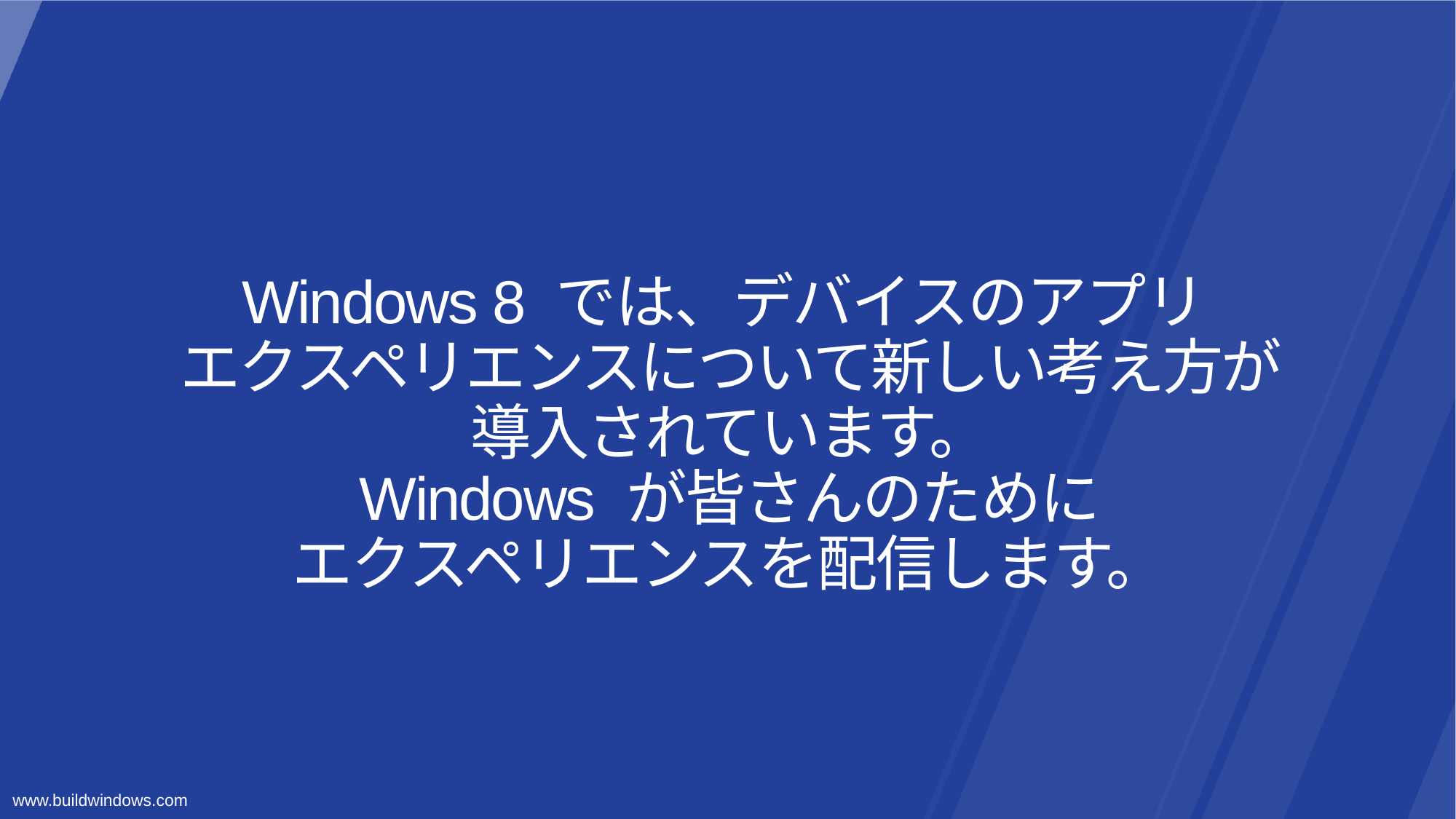

# Windows 8 では、デバイスのアプリ エクスペリエンスについて新しい考え方が導入されています。 Windows が皆さんのために エクスペリエンスを配信します。